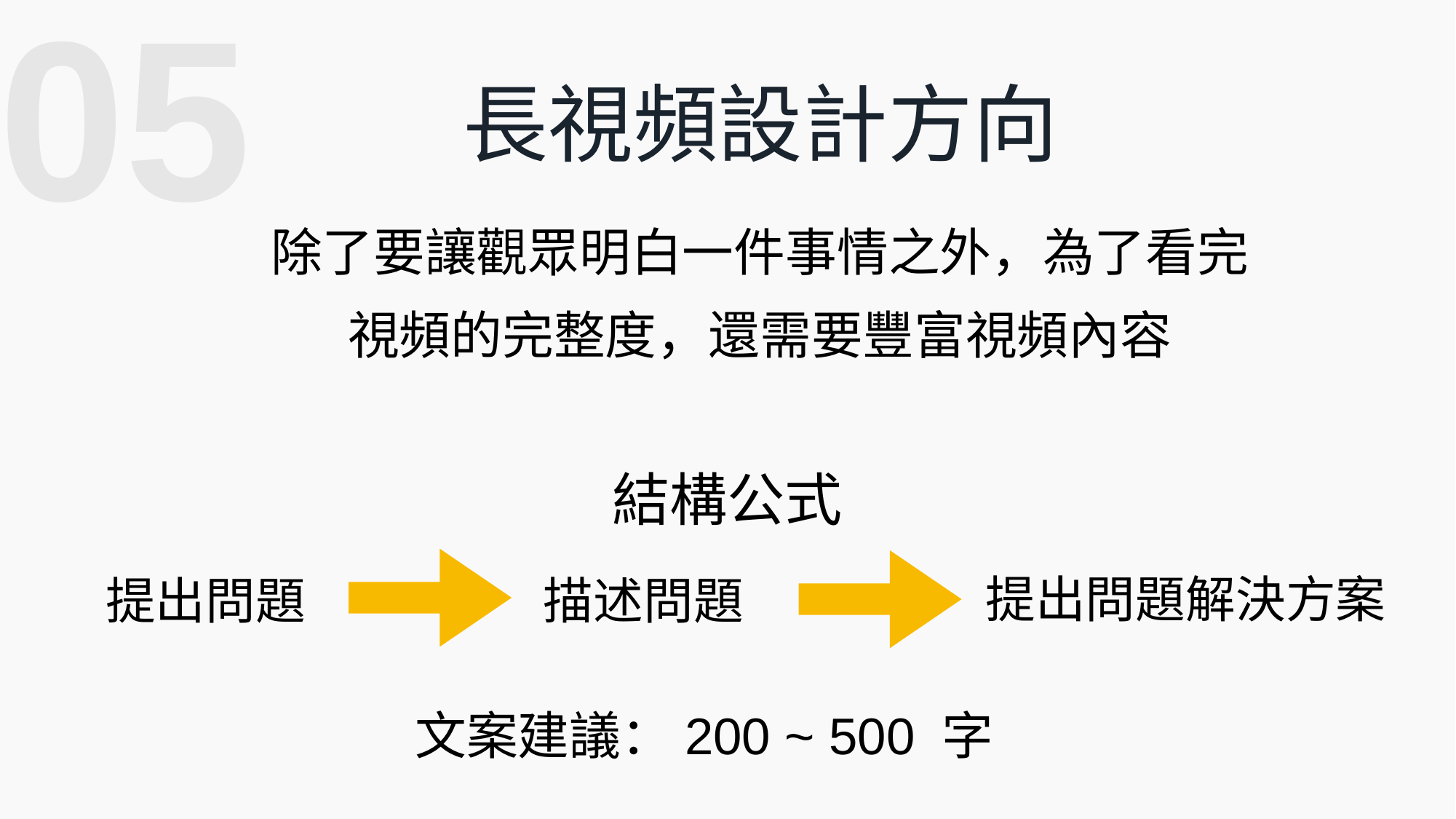

05
51
長視頻設計方向
除了要讓觀眾明白一件事情之外，為了看完
視頻的完整度，還需要豐富視頻內容
結構公式

提出問題解決方案
描述問題
提出問題
文案建議：200 ~ 500 字
、